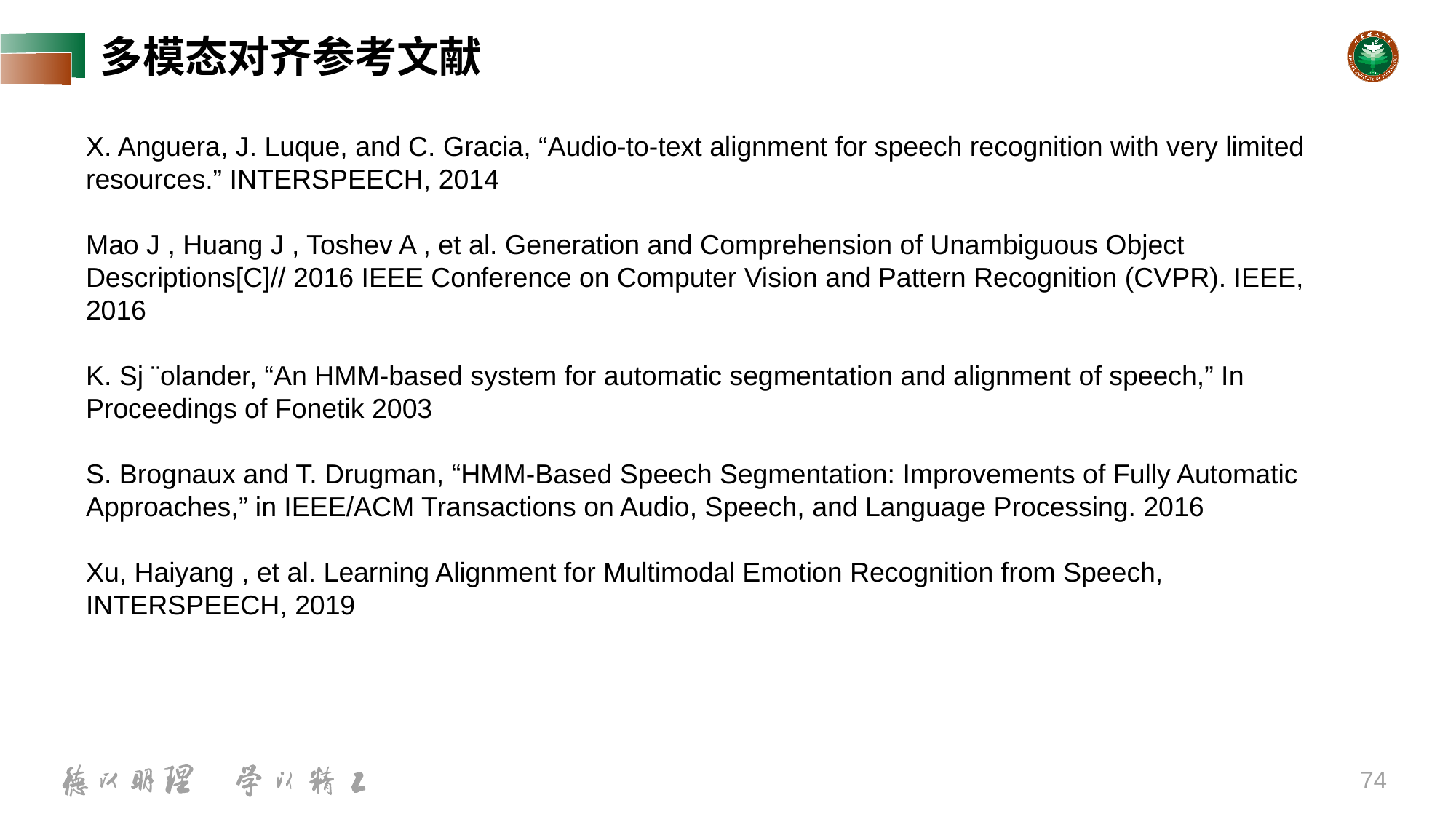

# 多模态对齐参考文献
X. Anguera, J. Luque, and C. Gracia, “Audio-to-text alignment for speech recognition with very limited resources.” INTERSPEECH, 2014

Mao J , Huang J , Toshev A , et al. Generation and Comprehension of Unambiguous Object Descriptions[C]// 2016 IEEE Conference on Computer Vision and Pattern Recognition (CVPR). IEEE, 2016

K. Sj ¨olander, “An HMM-based system for automatic segmentation and alignment of speech,” In Proceedings of Fonetik 2003

S. Brognaux and T. Drugman, “HMM-Based Speech Segmentation: Improvements of Fully Automatic Approaches,” in IEEE/ACM Transactions on Audio, Speech, and Language Processing. 2016

Xu, Haiyang , et al. Learning Alignment for Multimodal Emotion Recognition from Speech, INTERSPEECH, 2019